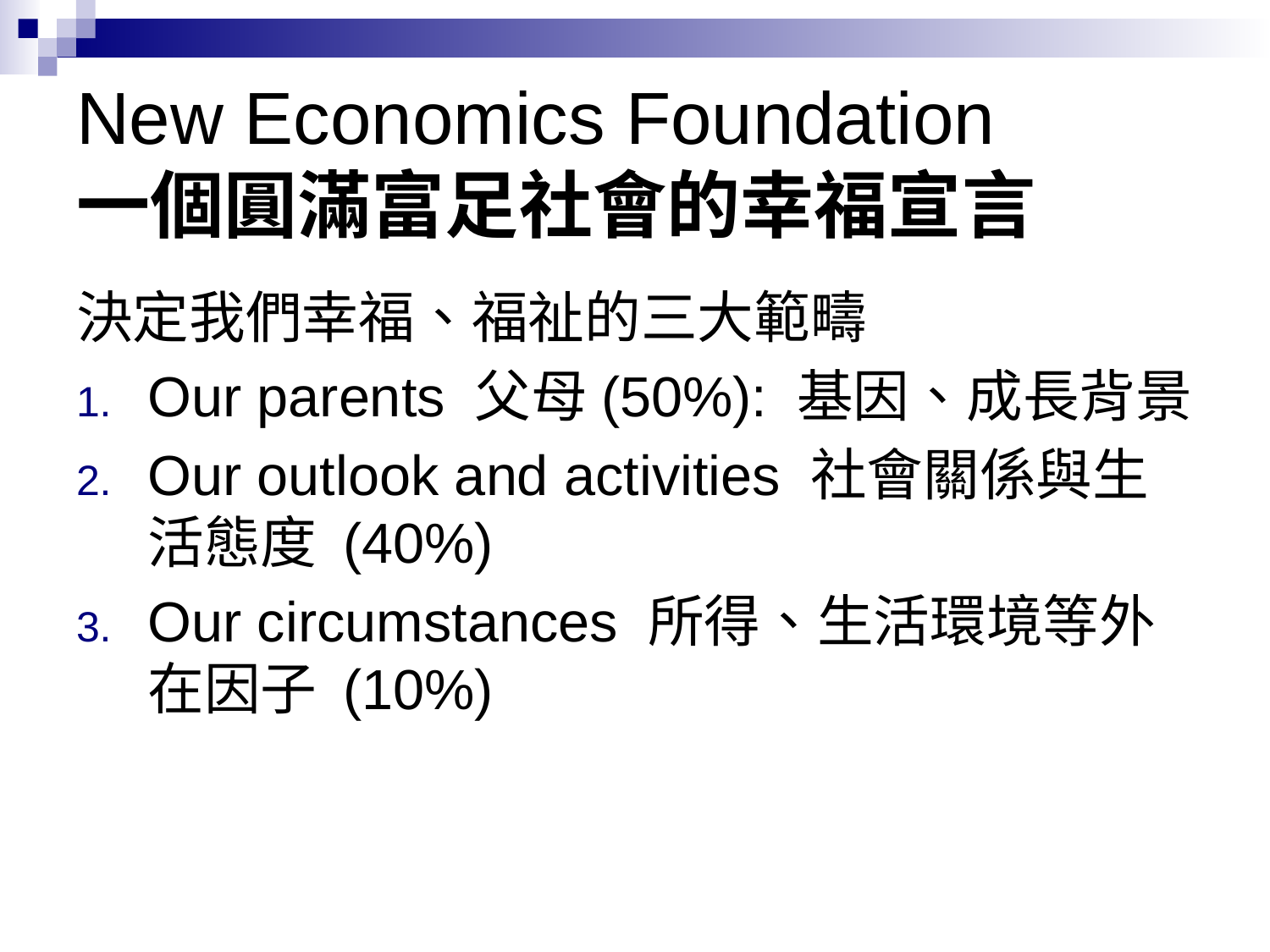

# New Economics Foundation 一個圓滿富足社會的幸福宣言
決定我們幸福、福祉的三大範疇
Our parents 父母(50%): 基因、成長背景
Our outlook and activities 社會關係與生活態度 (40%)
Our circumstances 所得、生活環境等外在因子 (10%)